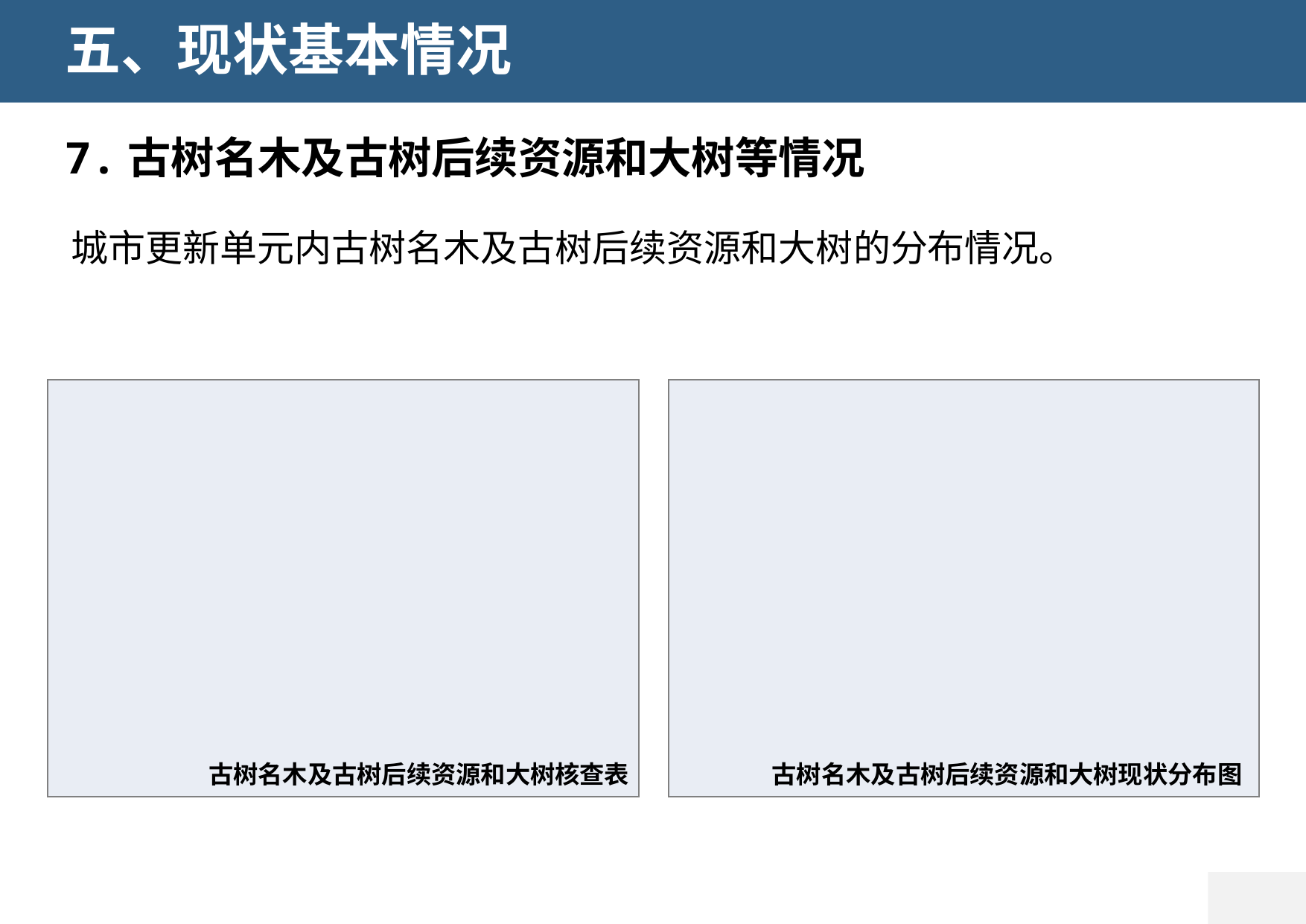

五、现状基本情况
7.古树名木及古树后续资源和大树等情况
黄  埔  大  道
城市更新单元内古树名木及古树后续资源和大树的分布情况。
冼  村  路

古树名木及古树后续资源和大树现状分布图
金  穗  路
古树名木及古树后续资源和大树核查表
19